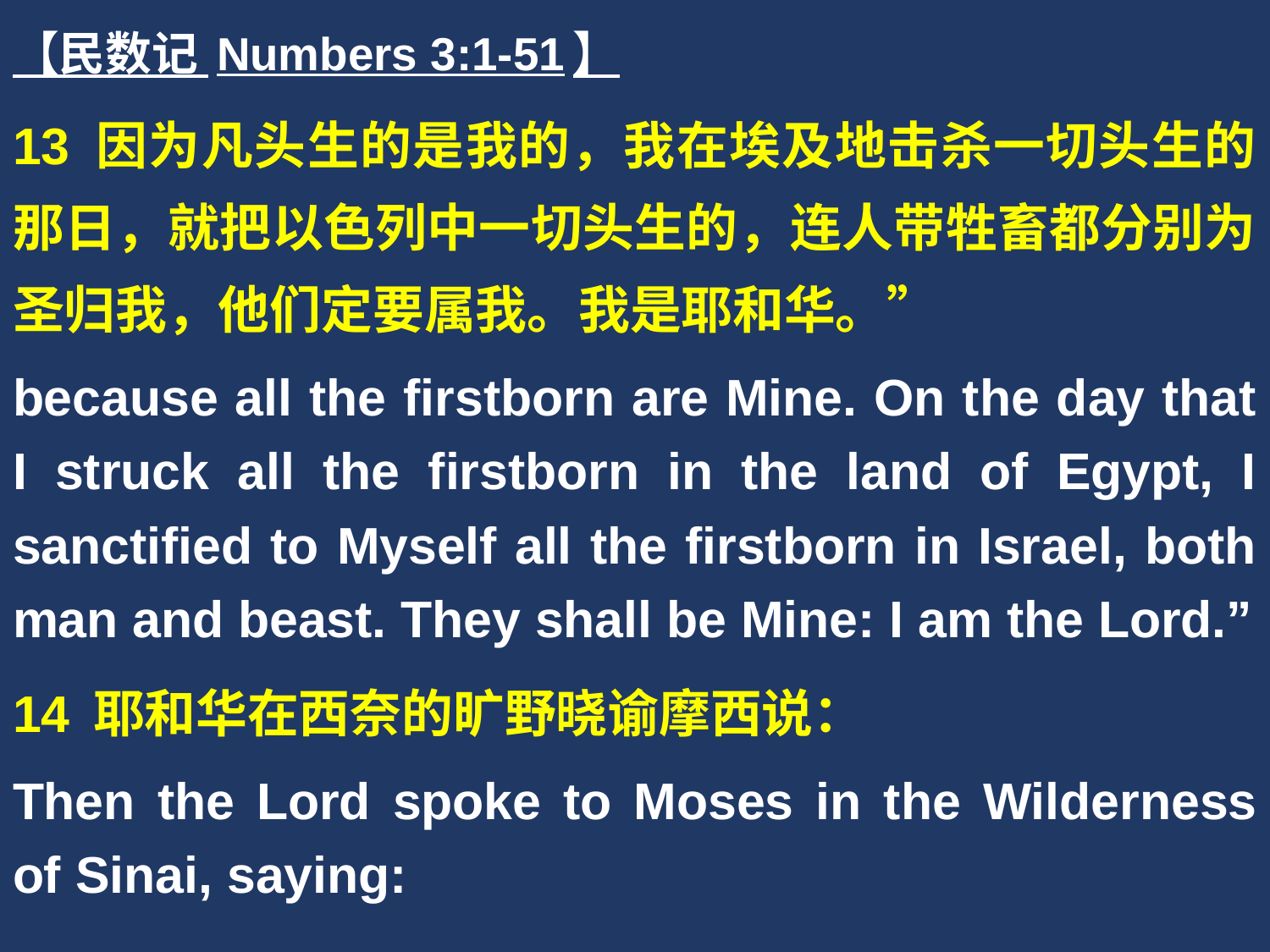

【民数记 Numbers 3:1-51】
13 因为凡头生的是我的，我在埃及地击杀一切头生的那日，就把以色列中一切头生的，连人带牲畜都分别为圣归我，他们定要属我。我是耶和华。”
because all the firstborn are Mine. On the day that I struck all the firstborn in the land of Egypt, I sanctified to Myself all the firstborn in Israel, both man and beast. They shall be Mine: I am the Lord.”
14 耶和华在西奈的旷野晓谕摩西说：
Then the Lord spoke to Moses in the Wilderness of Sinai, saying: